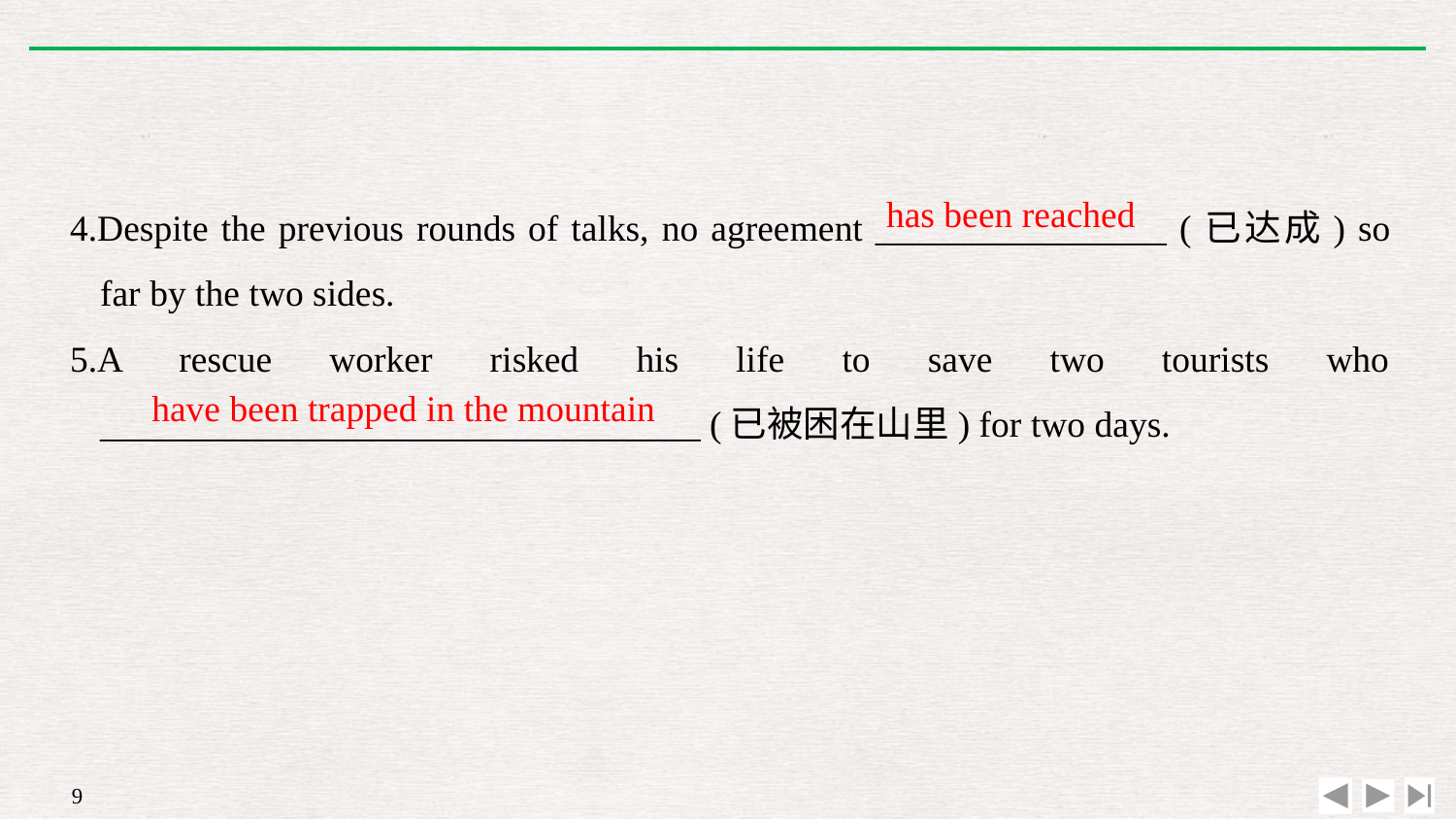

4.Despite the previous rounds of talks, no agreement ________________ (已达成) so far by the two sides.
5.A rescue worker risked his life to save two tourists who _________________________________ (已被困在山里) for two days.
has been reached
have been trapped in the mountain